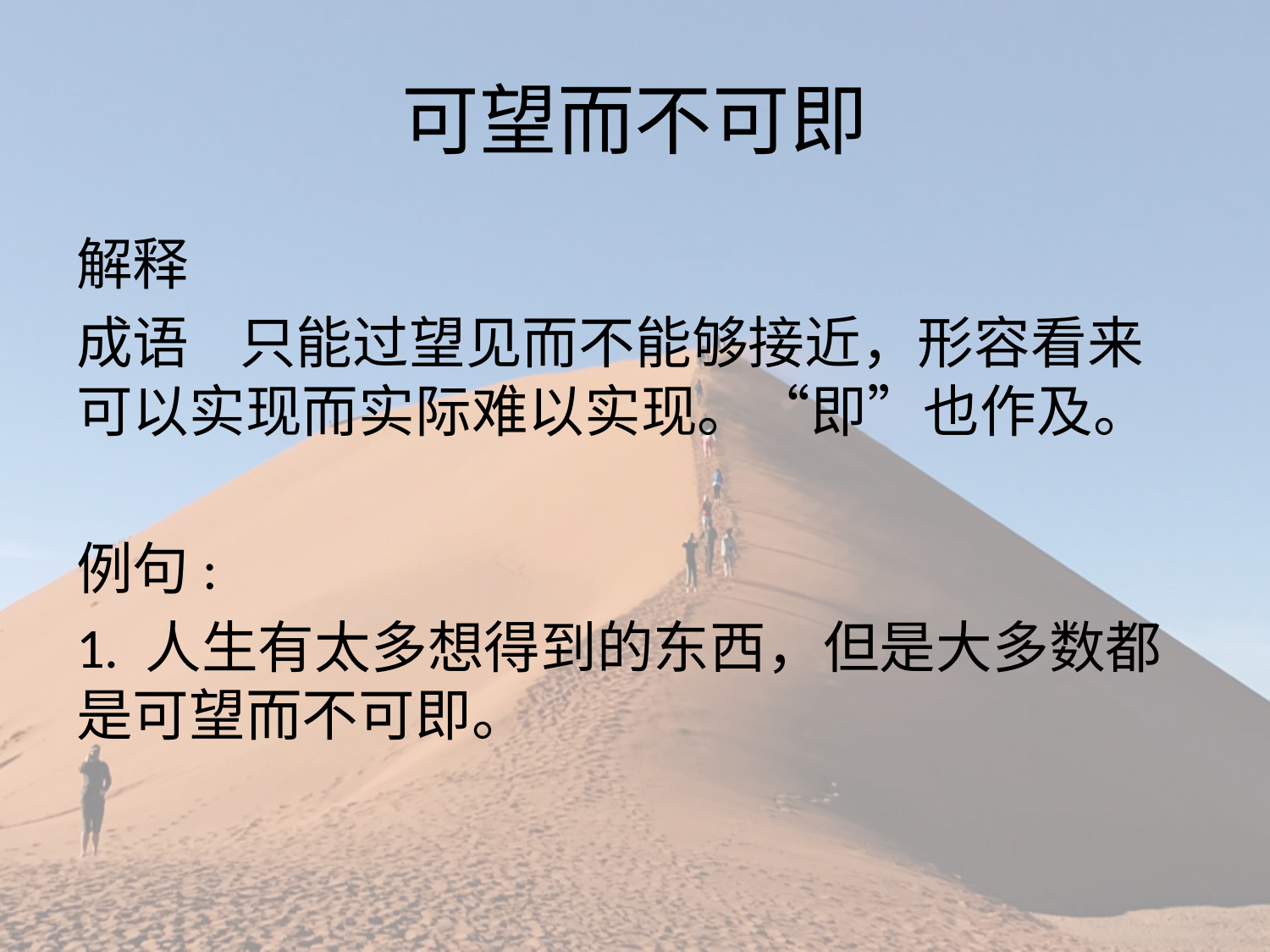

# 可望而不可即
解释
成语    只能过望见而不能够接近，形容看来可以实现而实际难以实现。“即”也作及。

例句:
1. 人生有太多想得到的东西，但是大多数都  是可望而不可即。